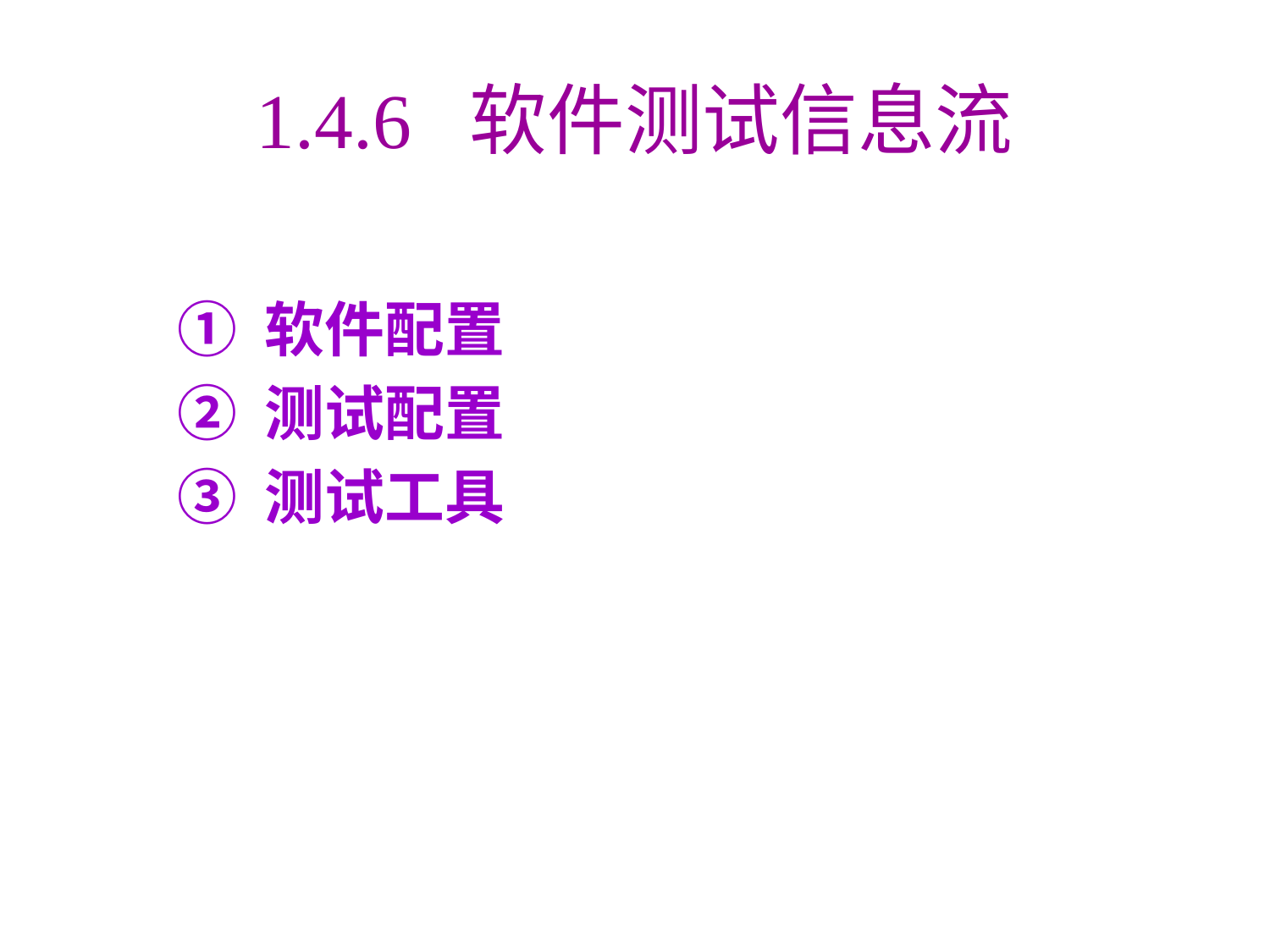

# 1.4.6  软件测试信息流
  ① 软件配置
  ② 测试配置
  ③ 测试工具